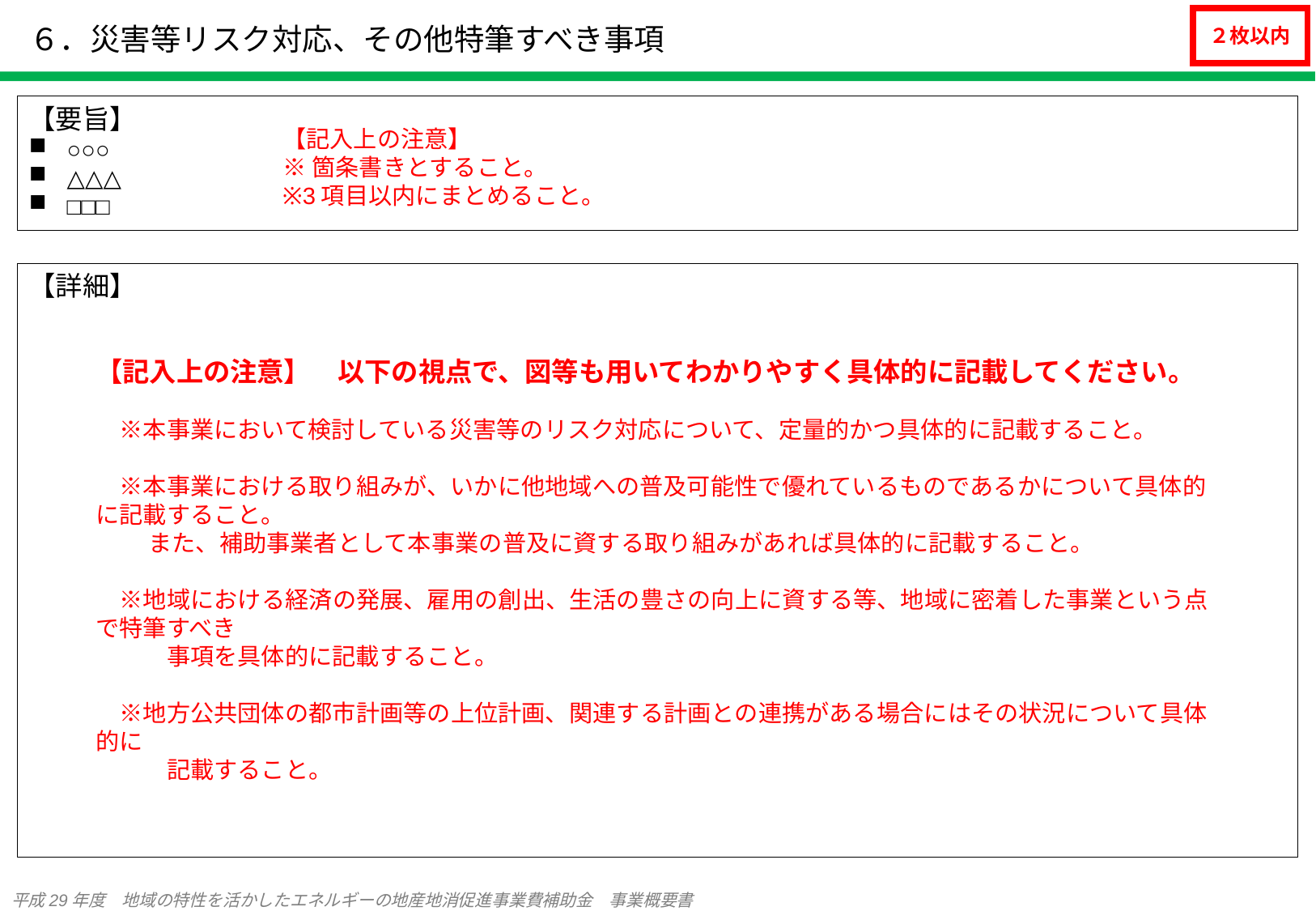

# ６．災害等リスク対応、その他特筆すべき事項
２枚以内
【要旨】
○○○
△△△
□□□
【記入上の注意】
※箇条書きとすること。
※3項目以内にまとめること。
【詳細】
【記入上の注意】　以下の視点で、図等も用いてわかりやすく具体的に記載してください。

　※本事業において検討している災害等のリスク対応について、定量的かつ具体的に記載すること。

　※本事業における取り組みが、いかに他地域への普及可能性で優れているものであるかについて具体的に記載すること。
　　 また、補助事業者として本事業の普及に資する取り組みがあれば具体的に記載すること。

　※地域における経済の発展、雇用の創出、生活の豊さの向上に資する等、地域に密着した事業という点で特筆すべき
　　　事項を具体的に記載すること。

　※地方公共団体の都市計画等の上位計画、関連する計画との連携がある場合にはその状況について具体的に
　　　記載すること。